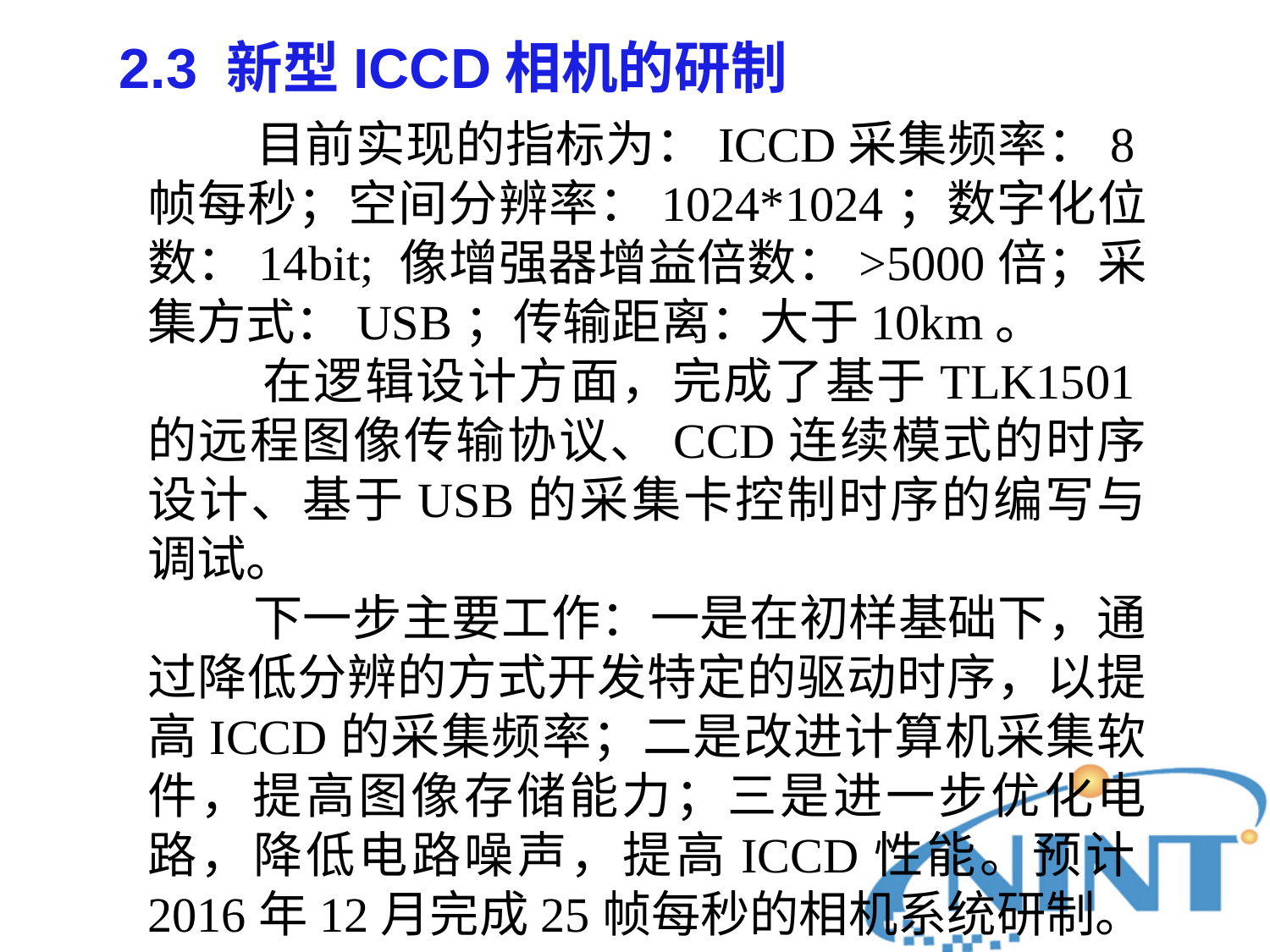

2.3 新型ICCD相机的研制
     目前实现的指标为：ICCD采集频率：8帧每秒；空间分辨率：1024*1024；数字化位数：14bit; 像增强器增益倍数：>5000倍；采集方式：USB；传输距离：大于10km。
     在逻辑设计方面，完成了基于TLK1501的远程图像传输协议、CCD连续模式的时序设计、基于USB的采集卡控制时序的编写与调试。
     下一步主要工作：一是在初样基础下，通过降低分辨的方式开发特定的驱动时序，以提高ICCD的采集频率；二是改进计算机采集软件，提高图像存储能力；三是进一步优化电路，降低电路噪声，提高ICCD性能。预计2016年12月完成25帧每秒的相机系统研制。